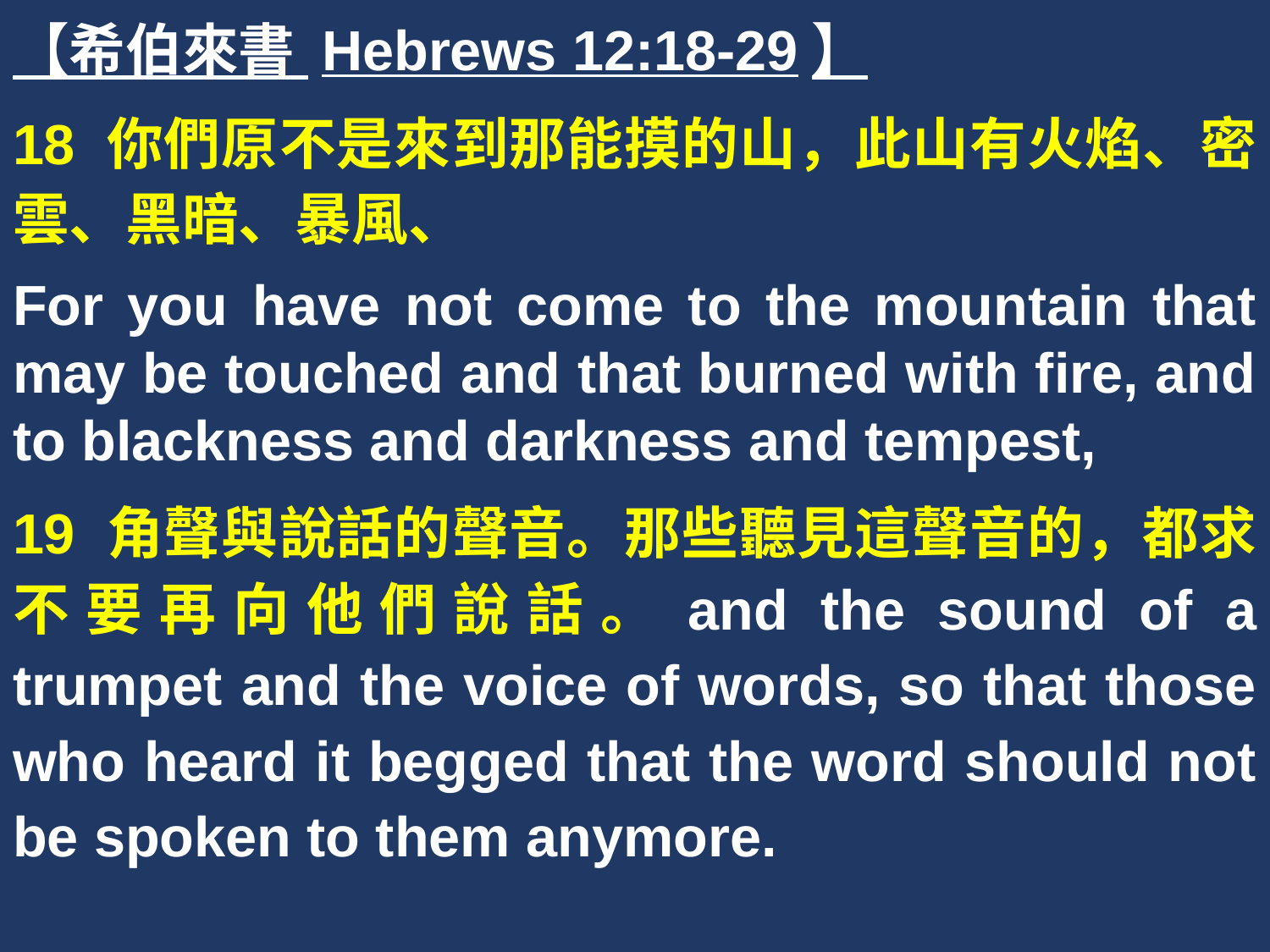

【希伯來書 Hebrews 12:18-29】
18 你們原不是來到那能摸的山，此山有火焰、密雲、黑暗、暴風、
For you have not come to the mountain that may be touched and that burned with fire, and to blackness and darkness and tempest,
19 角聲與說話的聲音。那些聽見這聲音的，都求不要再向他們說話。and the sound of a trumpet and the voice of words, so that those who heard it begged that the word should not be spoken to them anymore.